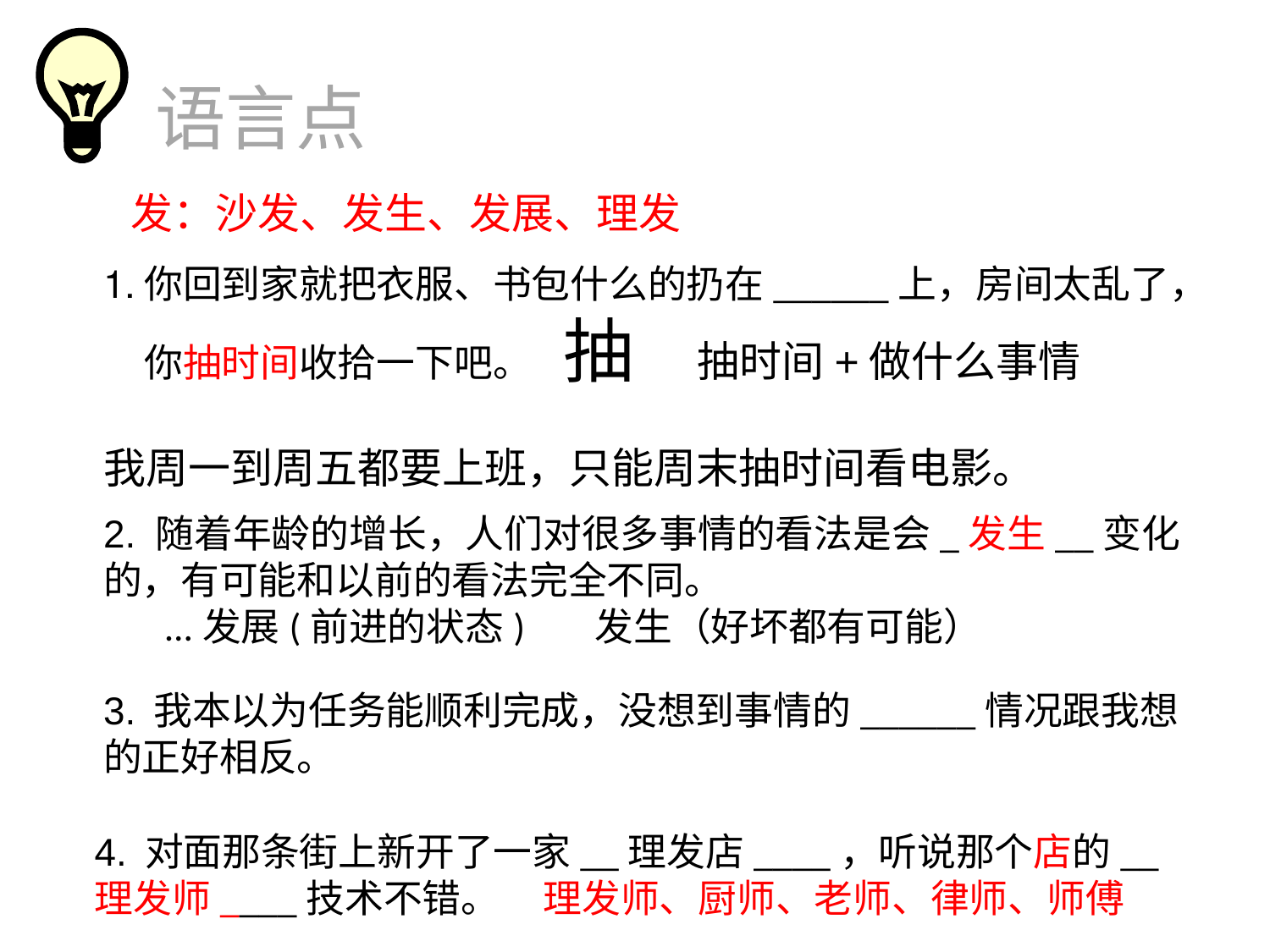

语言点
发：沙发、发生、发展、理发
你回到家就把衣服、书包什么的扔在______上，房间太乱了，你抽时间收拾一下吧。  抽    抽时间+做什么事情

我周一到周五都要上班，只能周末抽时间看电影。
2. 随着年龄的增长，人们对很多事情的看法是会_发生__变化的，有可能和以前的看法完全不同。
       ...发展(前进的状态)       发生（好坏都有可能）
3. 我本以为任务能顺利完成，没想到事情的______情况跟我想的正好相反。
4. 对面那条街上新开了一家__理发店____，听说那个店的__理发师____技术不错。    理发师、厨师、老师、律师、师傅